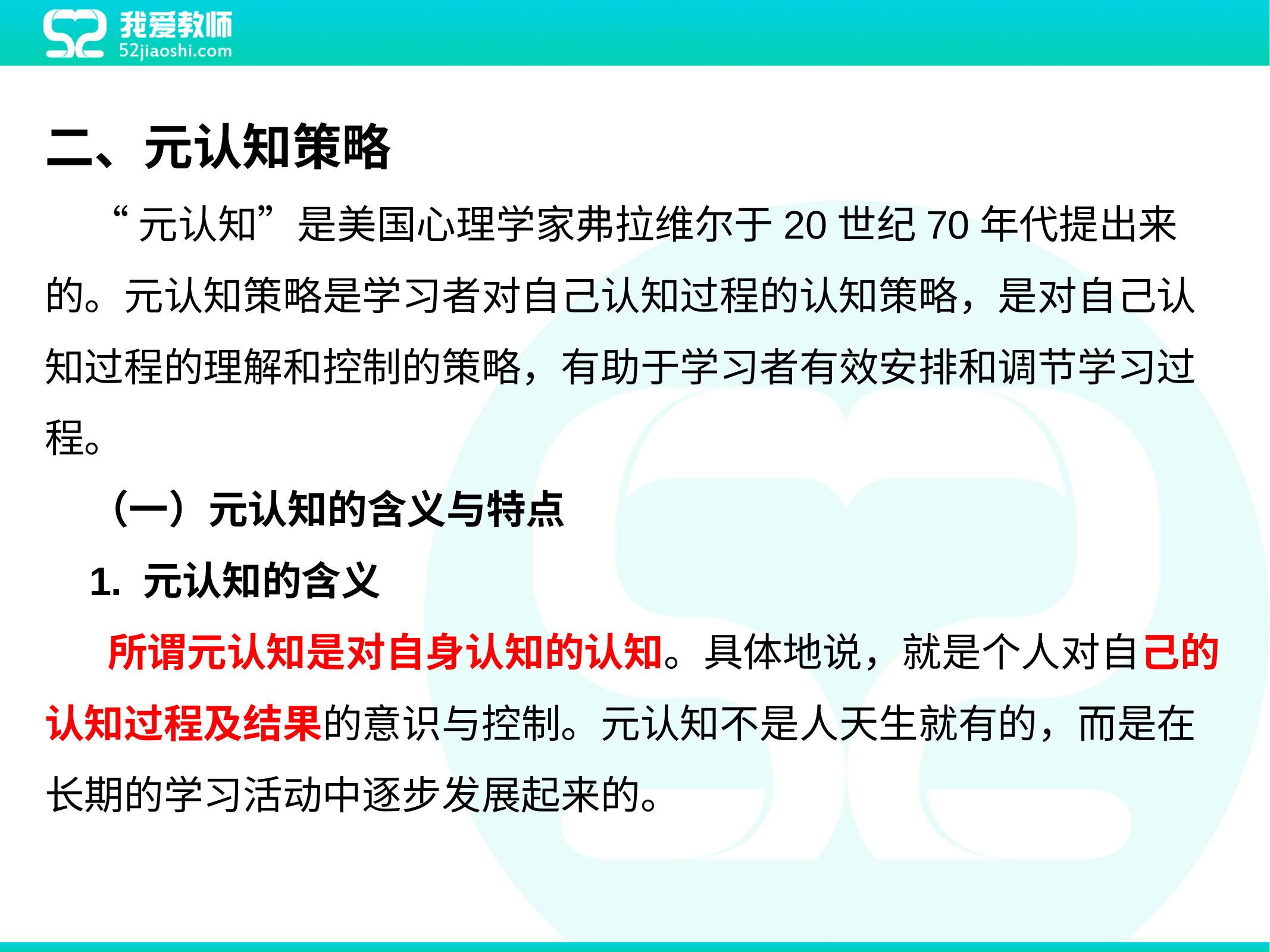

二、元认知策略
“元认知”是美国心理学家弗拉维尔于20世纪70年代提出来的。元认知策略是学习者对自己认知过程的认知策略，是对自己认知过程的理解和控制的策略，有助于学习者有效安排和调节学习过程。
（一）元认知的含义与特点
1. 元认知的含义
 所谓元认知是对自身认知的认知。具体地说，就是个人对自己的认知过程及结果的意识与控制。元认知不是人天生就有的，而是在长期的学习活动中逐步发展起来的。